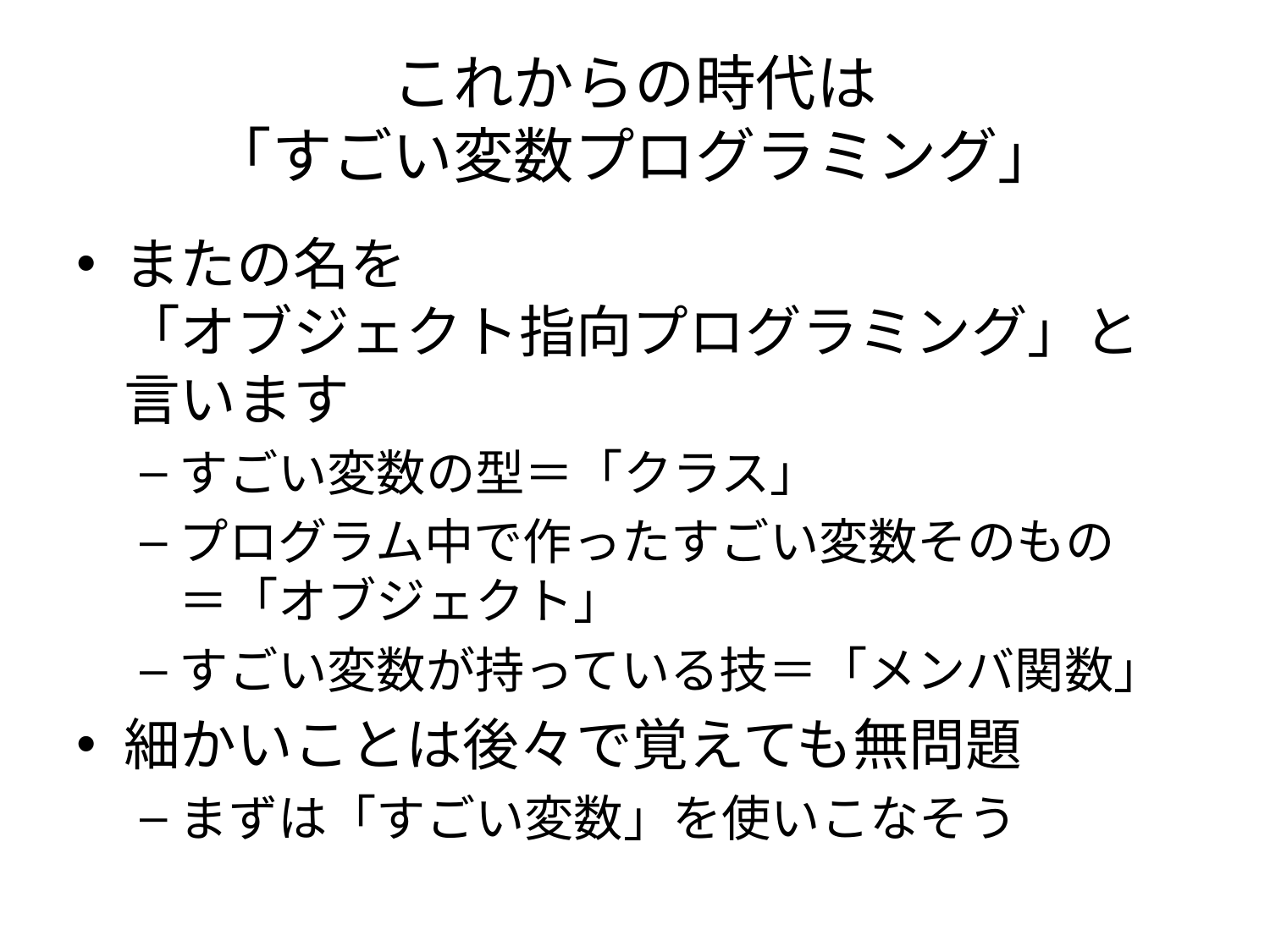

# これからの時代は 「すごい変数プログラミング」
またの名を
「オブジェクト指向プログラミング」と言います
すごい変数の型＝「クラス」
プログラム中で作ったすごい変数そのもの
＝「オブジェクト」
すごい変数が持っている技＝「メンバ関数」
細かいことは後々で覚えても無問題
まずは「すごい変数」を使いこなそう